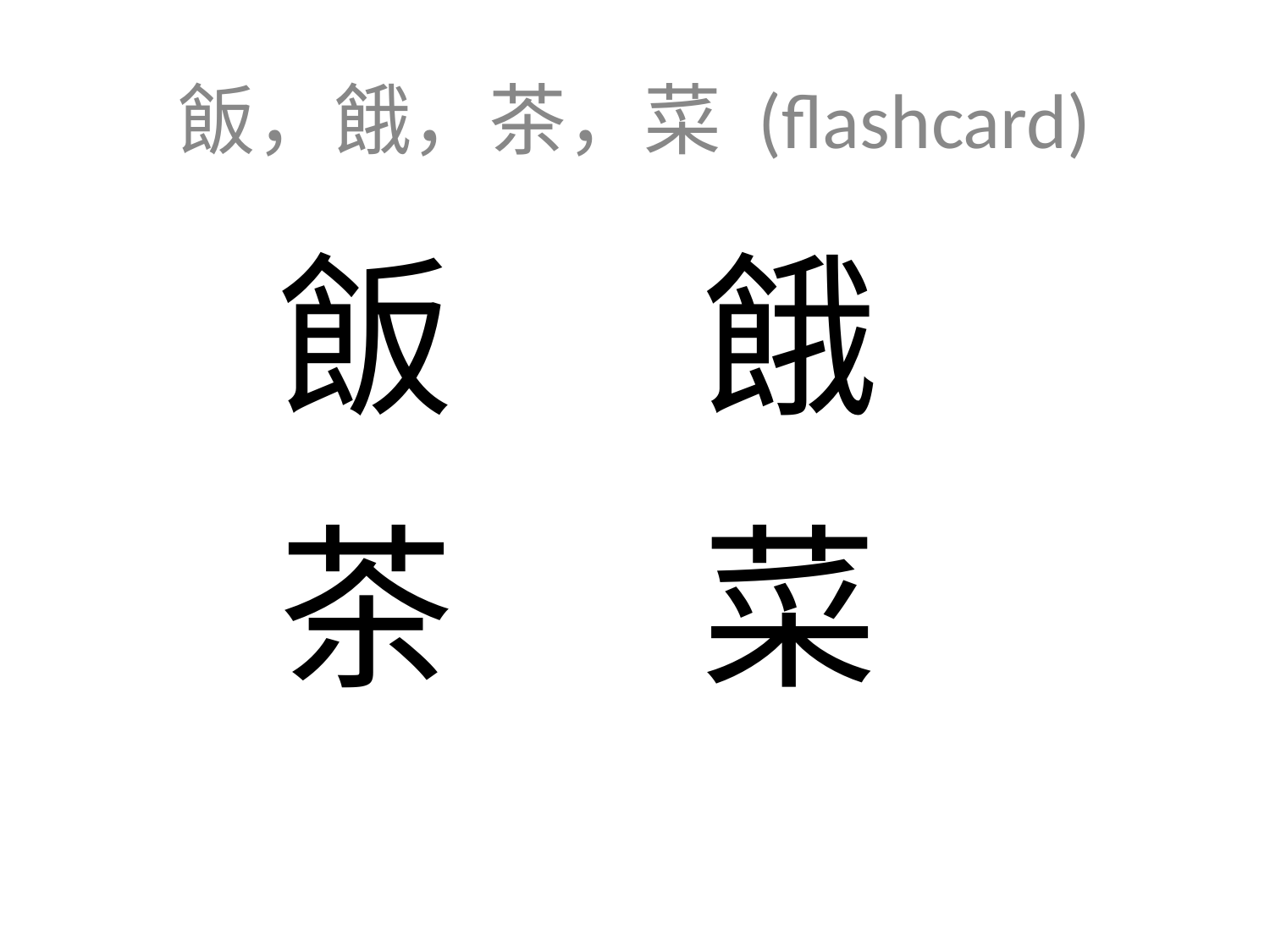

# 飯，餓，茶，菜 (flashcard)
| 飯 | 餓 |
| --- | --- |
| 茶 | 菜 |